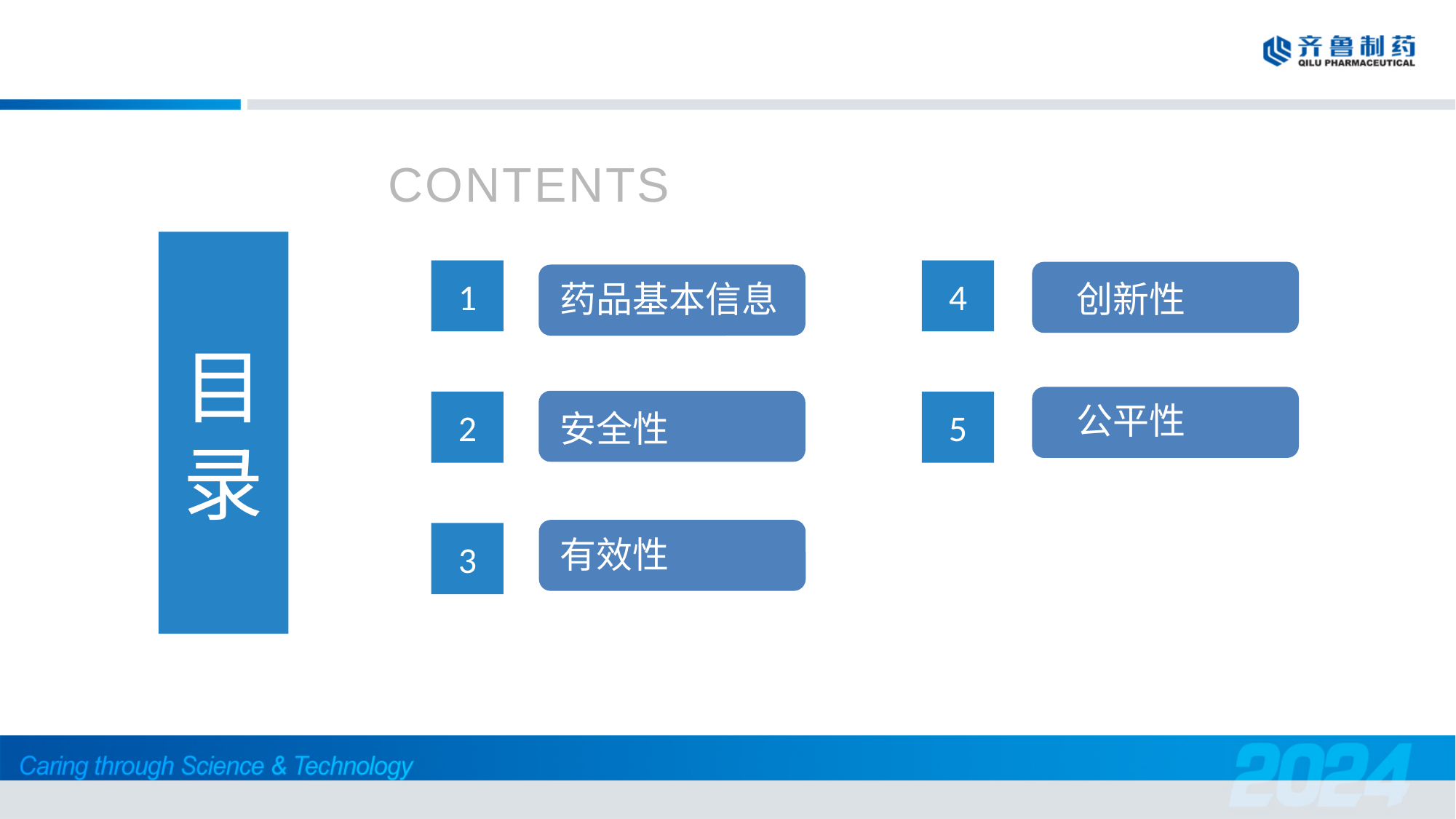

CONTENTS
目录
1
4

药品基本信息
创新性

公平性

2
5
安全性
有效性

3